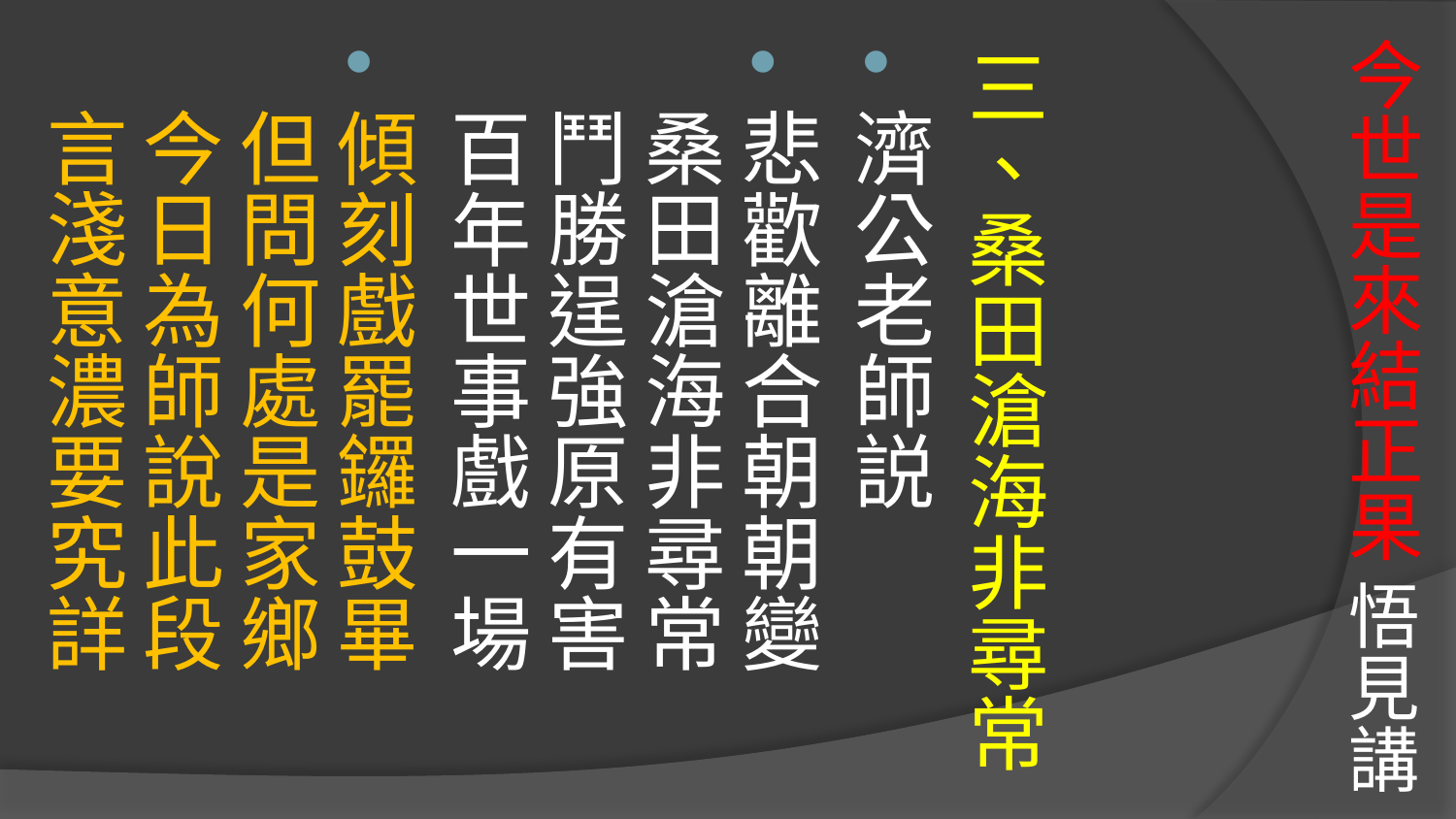

三、桑田滄海非尋常
濟公老師説
悲歡離合朝朝變　桑田滄海非尋常
鬥勝逞強原有害　百年世事戲一場
傾刻戲罷鑼鼓畢　但問何處是家鄉
今日為師說此段　言淺意濃要究詳
# 今世是來結正果 悟見講